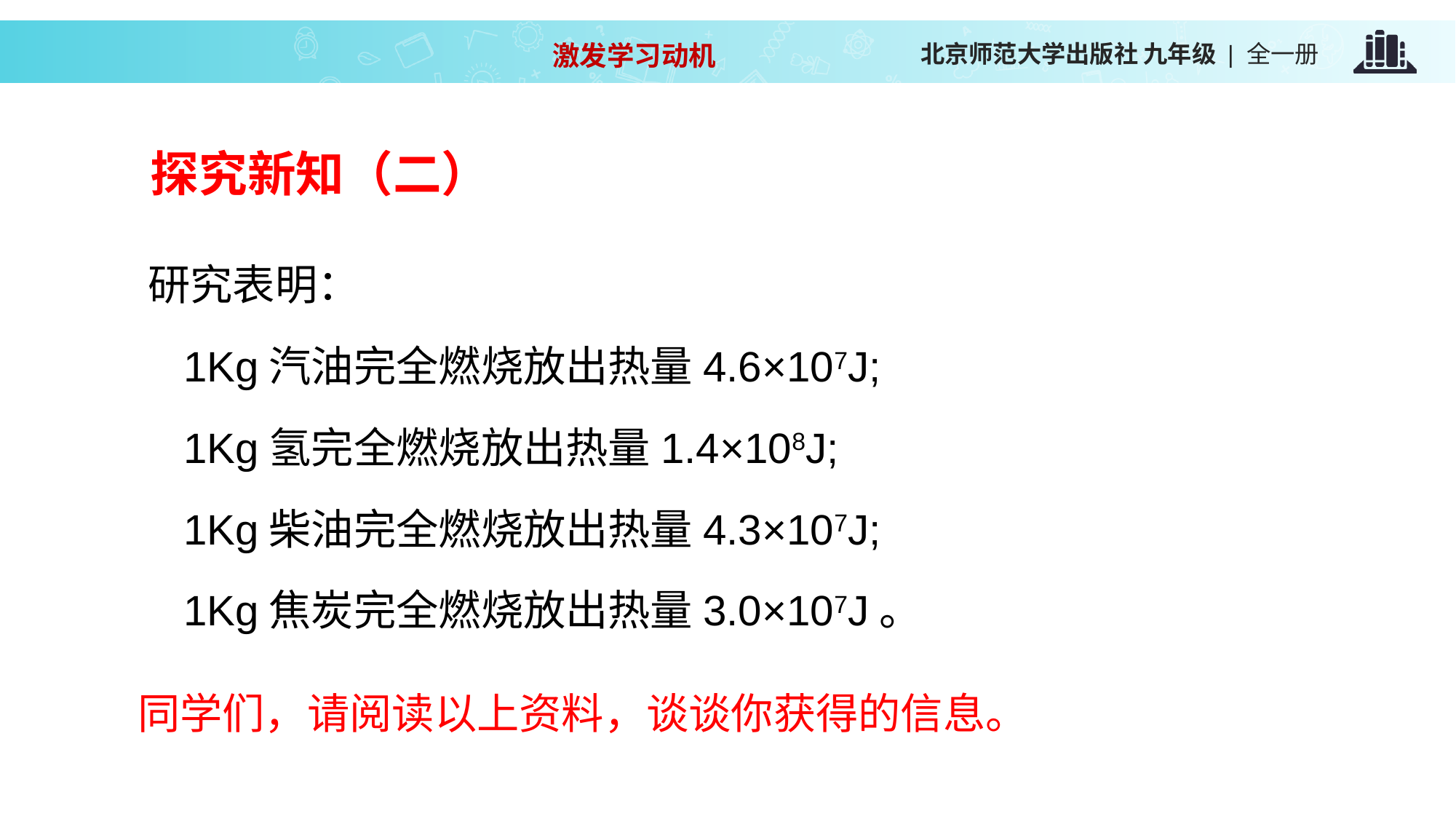

激发学习动机
探究新知（二）
研究表明：
   1Kg汽油完全燃烧放出热量4.6×107J;
   1Kg氢完全燃烧放出热量1.4×108J;
   1Kg柴油完全燃烧放出热量4.3×107J;
   1Kg焦炭完全燃烧放出热量3.0×107J。
同学们，请阅读以上资料，谈谈你获得的信息。